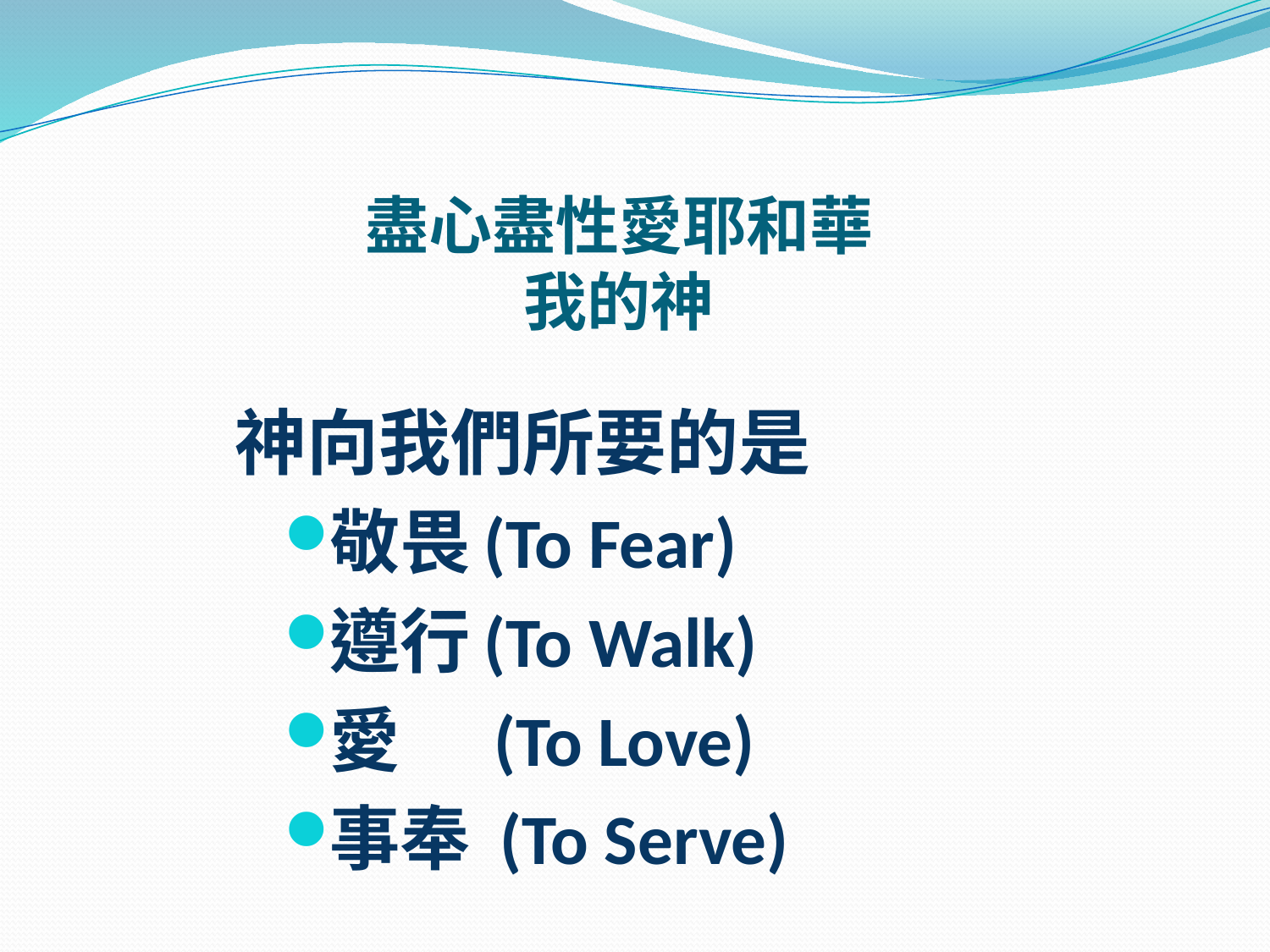

# 盡心盡性愛耶和華 我的神
神向我們所要的是
敬畏(To Fear)
遵行(To Walk)
愛     (To Love)
事奉 (To Serve)